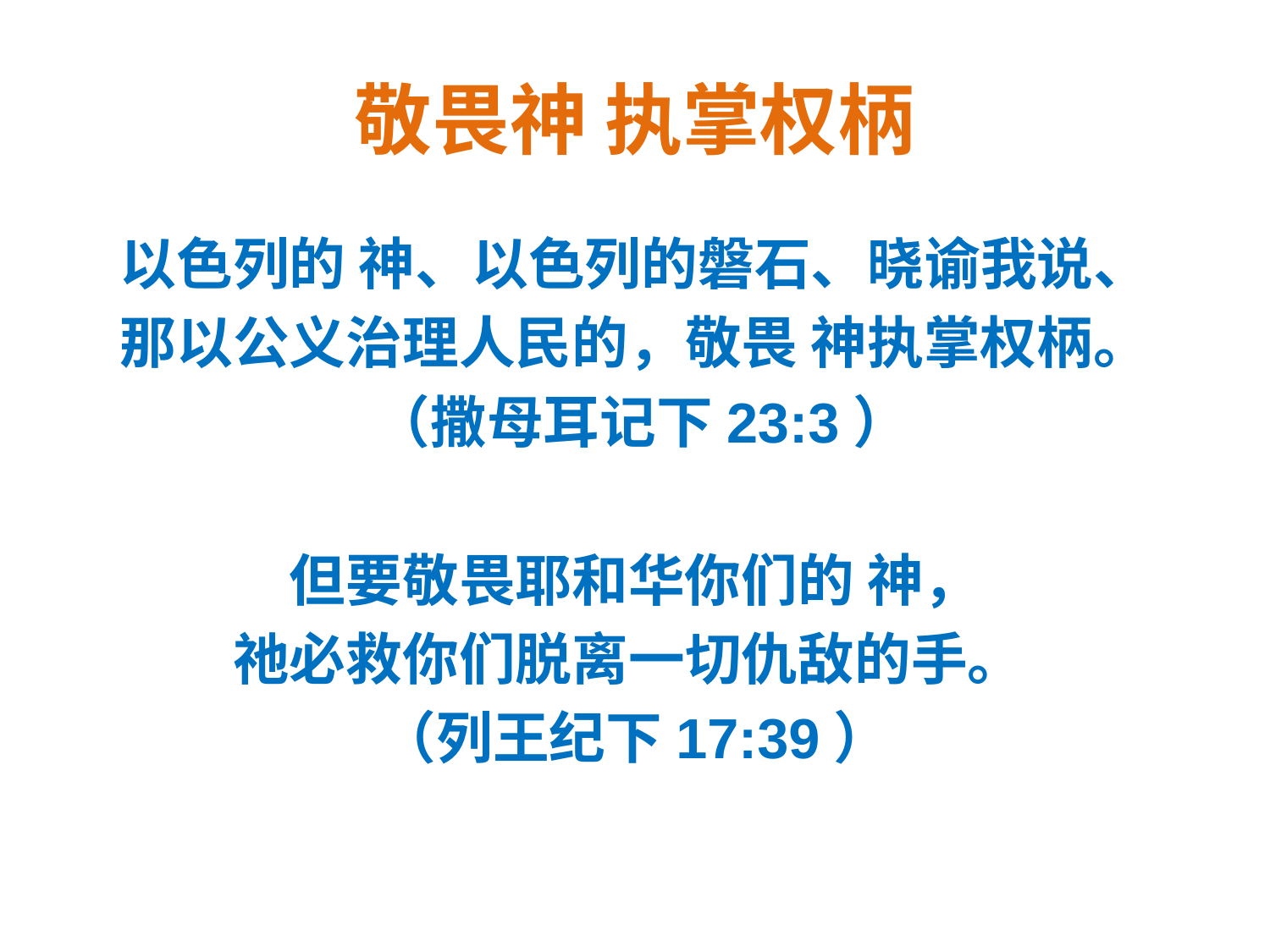

# 敬畏神 执掌权柄
以色列的 神、以色列的磐石、晓谕我说、
那以公义治理人民的，敬畏 神执掌权柄。
 （撒母耳记下23:3）

但要敬畏耶和华你们的 神，
祂必救你们脱离一切仇敌的手。
（列王纪下17:39）